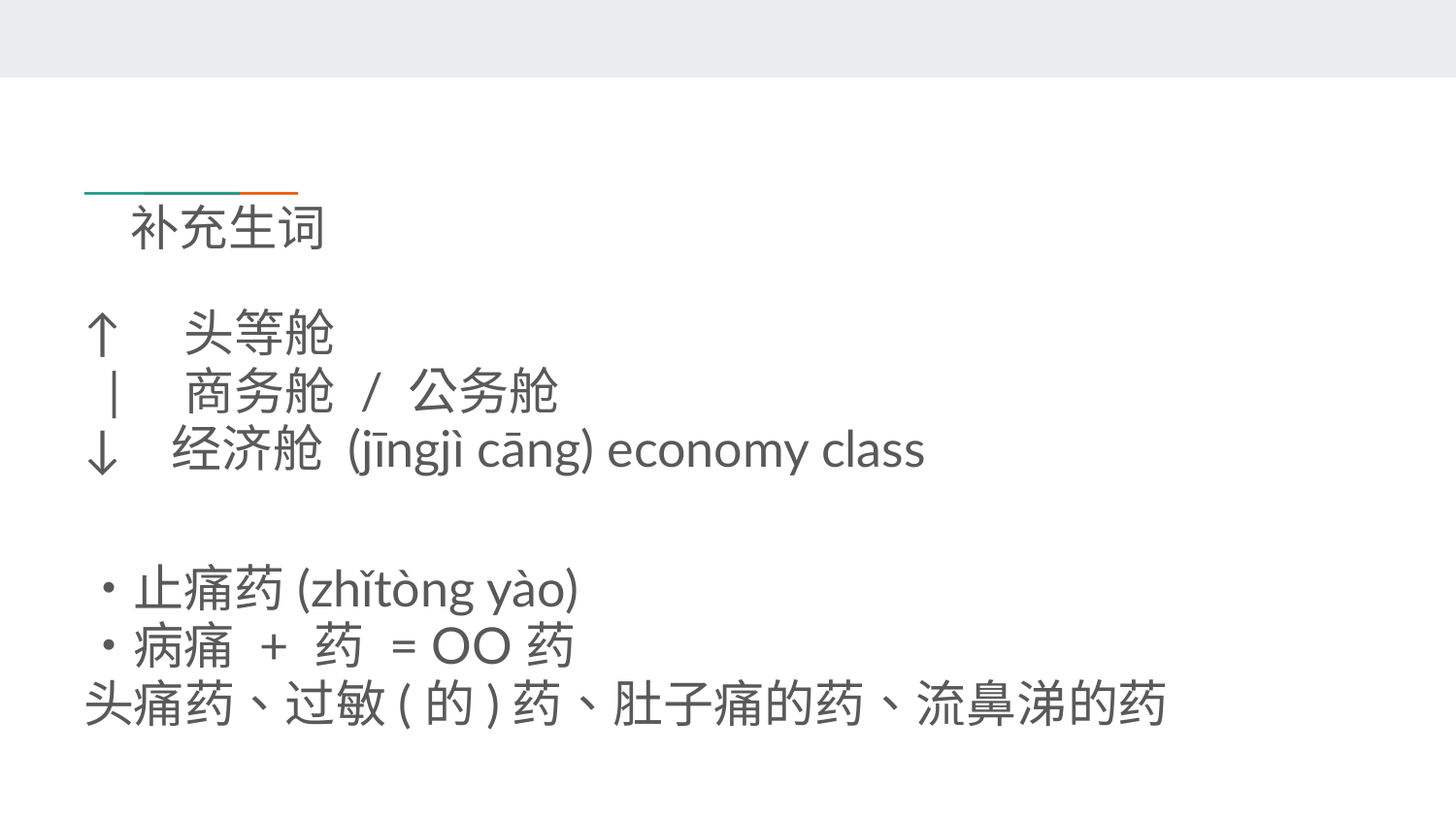

# 补充生词

↑　头等舱
 |　商务舱 / 公务舱
↓　经济舱 (jīngjì cāng) economy class
・止痛药(zhǐtòng yào)
・病痛 + 药 = OO药
头痛药、过敏(的)药、肚子痛的药、流鼻涕的药